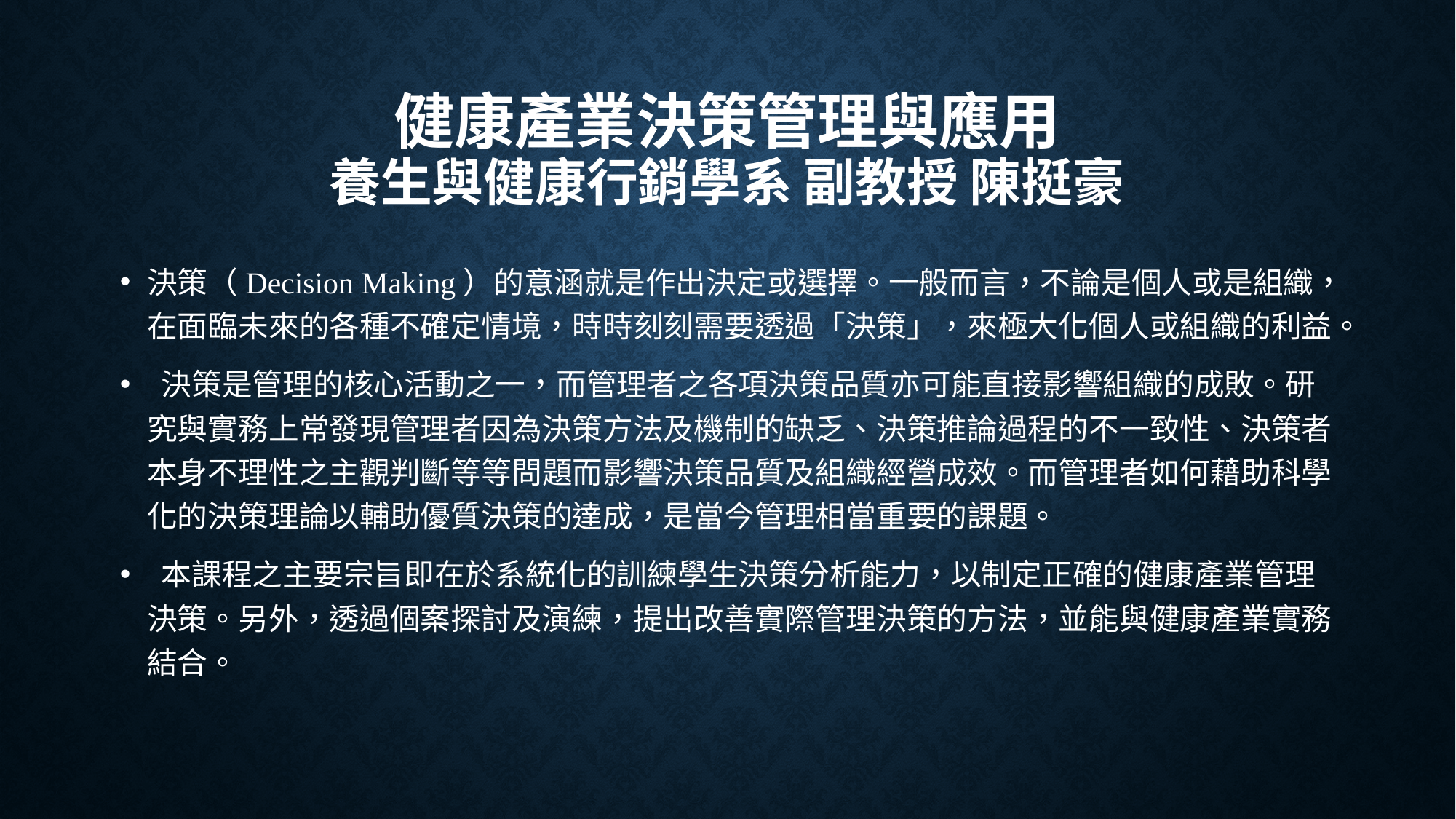

# 健康產業決策管理與應用 養生與健康行銷學系 副教授 陳挺豪
決策（Decision Making）的意涵就是作出決定或選擇。一般而言，不論是個人或是組織，在面臨未來的各種不確定情境，時時刻刻需要透過「決策」，來極大化個人或組織的利益。
 決策是管理的核心活動之一，而管理者之各項決策品質亦可能直接影響組織的成敗。研究與實務上常發現管理者因為決策方法及機制的缺乏、決策推論過程的不一致性、決策者本身不理性之主觀判斷等等問題而影響決策品質及組織經營成效。而管理者如何藉助科學化的決策理論以輔助優質決策的達成，是當今管理相當重要的課題。
 本課程之主要宗旨即在於系統化的訓練學生決策分析能力，以制定正確的健康產業管理決策。另外，透過個案探討及演練，提出改善實際管理決策的方法，並能與健康產業實務結合。